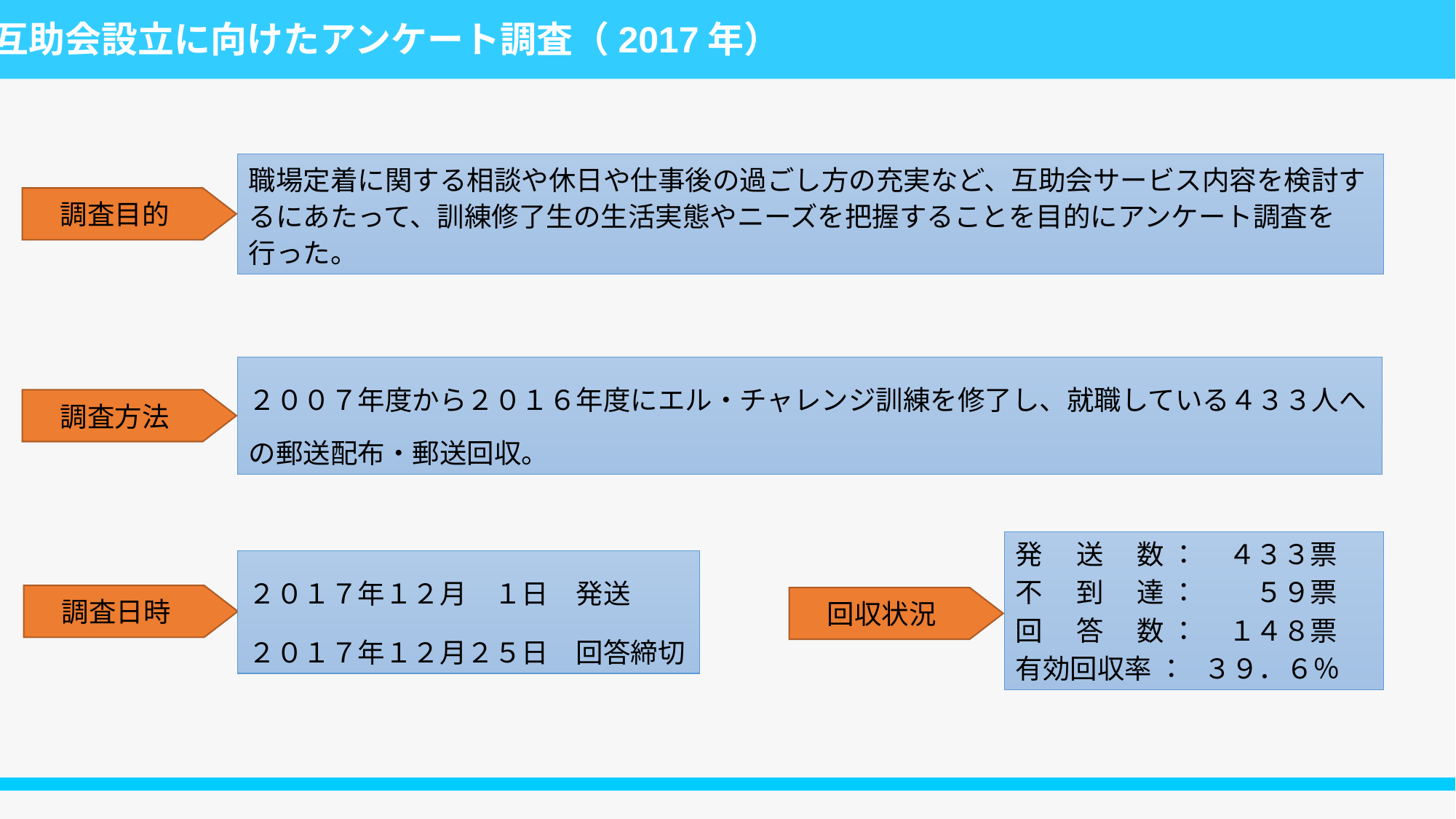

互助会設立に向けたアンケート調査（2017年）
職場定着に関する相談や休日や仕事後の過ごし方の充実など、互助会サービス内容を検討するにあたって、訓練修了生の生活実態やニーズを把握することを目的にアンケート調査を行った。
　調査目的
２００７年度から２０１６年度にエル・チャレンジ訓練を修了し、就職している４３３人への郵送配布・郵送回収。
　調査方法
発 　送 　数 ：     ４３３票
不　 到　 達 ：　     ５９票
回 　答　 数 ：     １４８票
有効回収率 ：   ３９．６％
２０１７年１２月　１日　発送
２０１７年１２月２５日　回答締切
　調査日時
　回収状況